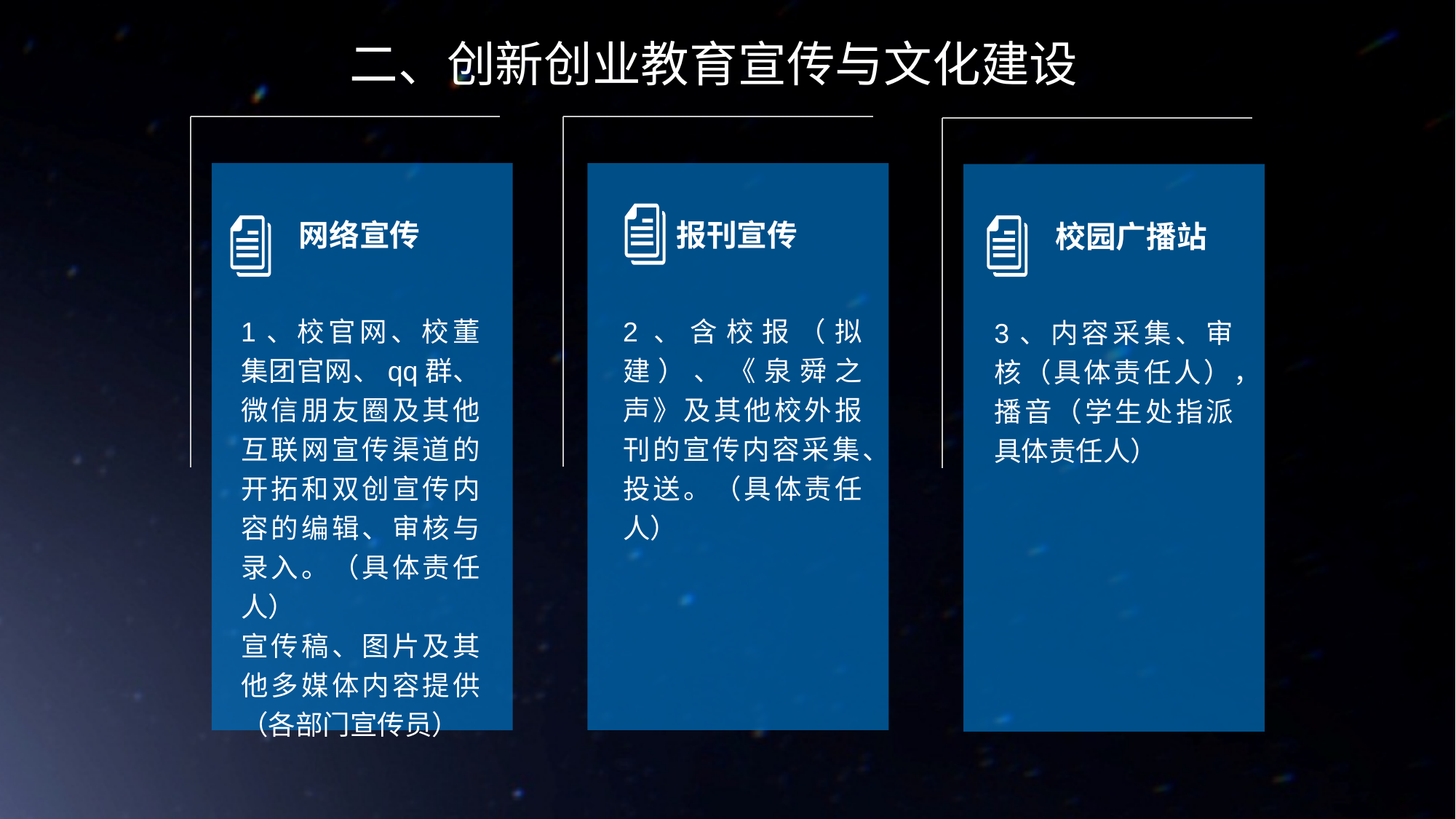

二、创新创业教育宣传与文化建设

报刊宣传

网络宣传
1、校官网、校董集团官网、qq群、微信朋友圈及其他互联网宣传渠道的开拓和双创宣传内容的编辑、审核与录入。（具体责任人）
宣传稿、图片及其他多媒体内容提供（各部门宣传员）

校园广播站

2、含校报（拟建）、《泉舜之声》及其他校外报刊的宣传内容采集、投送。（具体责任人）
3、内容采集、审核（具体责任人），播音（学生处指派具体责任人）